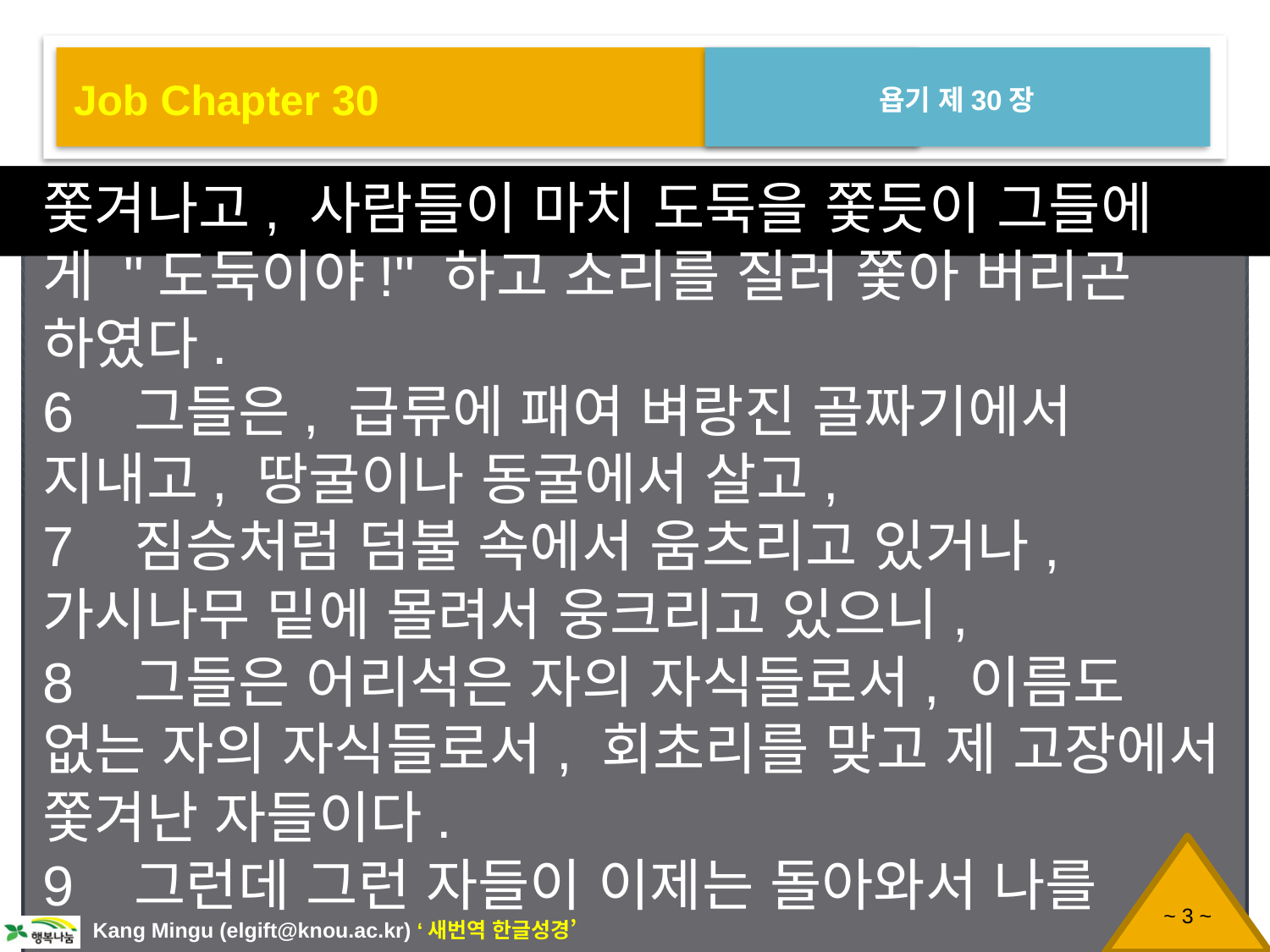

Job Chapter 30
욥기 제30장
쫓겨나고, 사람들이 마치 도둑을 쫓듯이 그들에게 "도둑이야!" 하고 소리를 질러 쫓아 버리곤 하였다.
6   그들은, 급류에 패여 벼랑진 골짜기에서 지내고, 땅굴이나 동굴에서 살고,
7   짐승처럼 덤불 속에서 움츠리고 있거나, 가시나무 밑에 몰려서 웅크리고 있으니,
8   그들은 어리석은 자의 자식들로서, 이름도 없는 자의 자식들로서, 회초리를 맞고 제 고장에서 쫓겨난 자들이다.
9   그런데 그런 자들이 이제는 돌아와서 나를